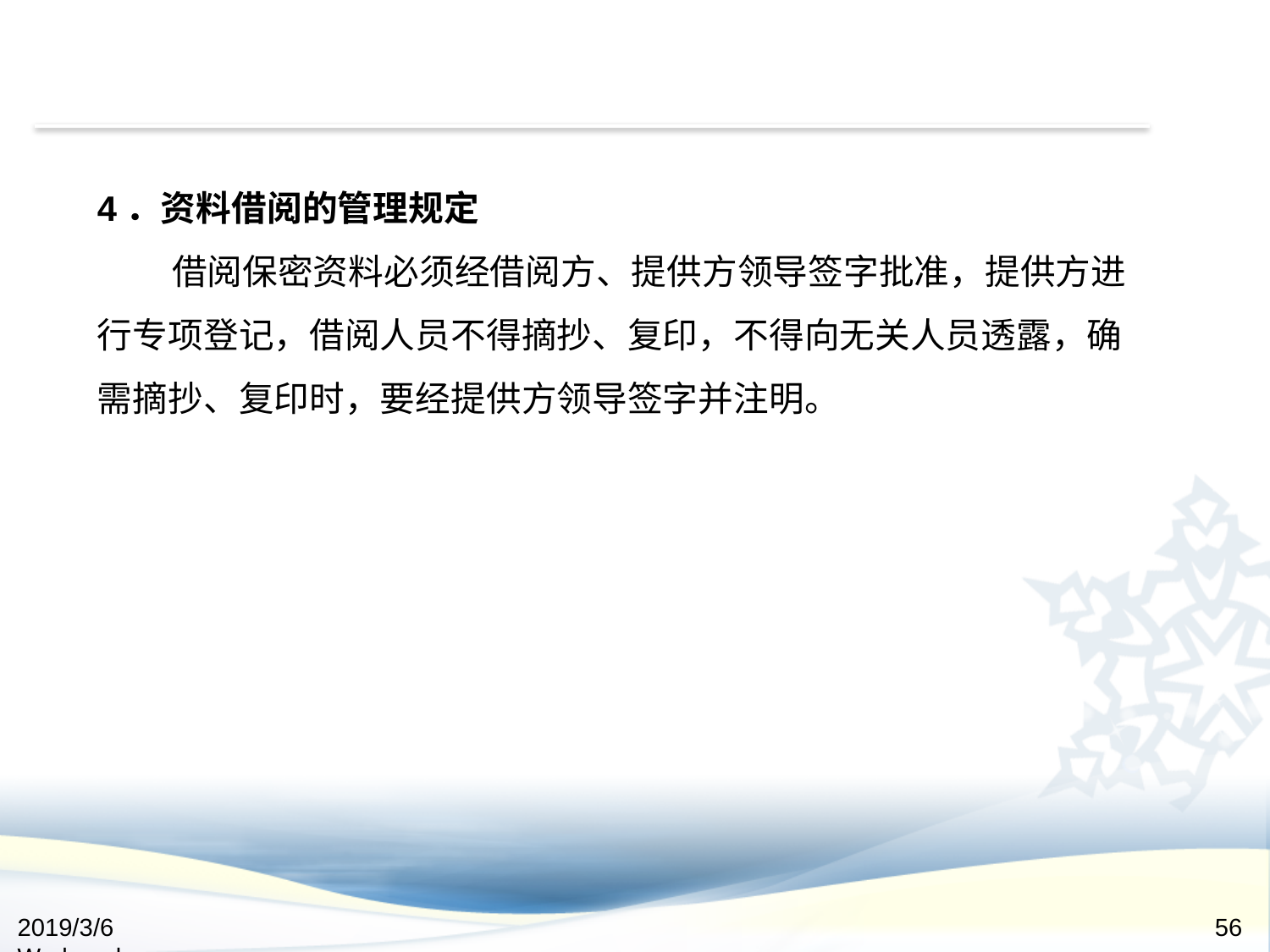

4．资料借阅的管理规定
借阅保密资料必须经借阅方、提供方领导签字批准，提供方进行专项登记，借阅人员不得摘抄、复印，不得向无关人员透露，确需摘抄、复印时，要经提供方领导签字并注明。